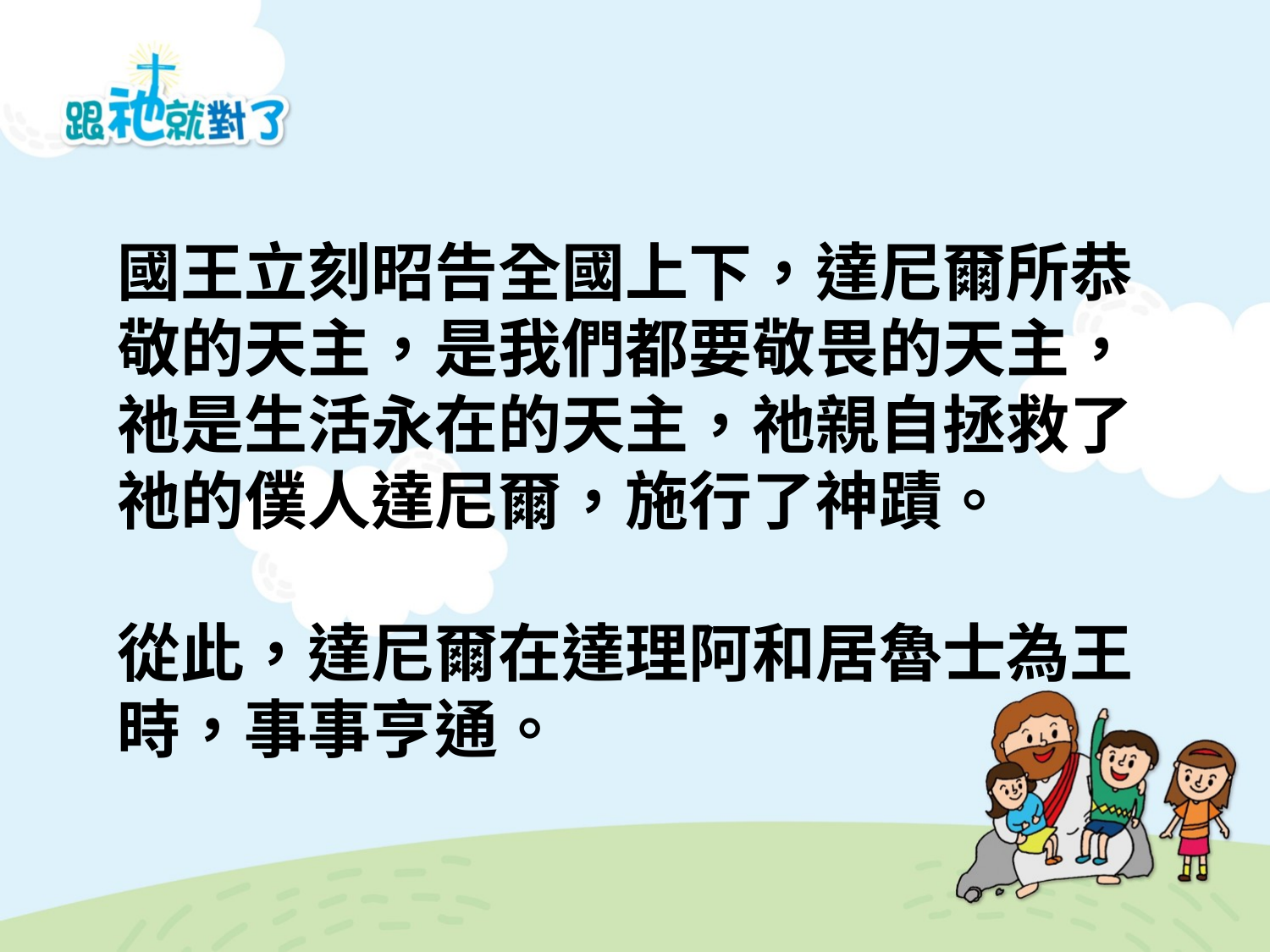

國王立刻昭告全國上下，達尼爾所恭敬的天主，是我們都要敬畏的天主，祂是生活永在的天主，祂親自拯救了祂的僕人達尼爾，施行了神蹟。

從此，達尼爾在達理阿和居魯士為王時，事事亨通。